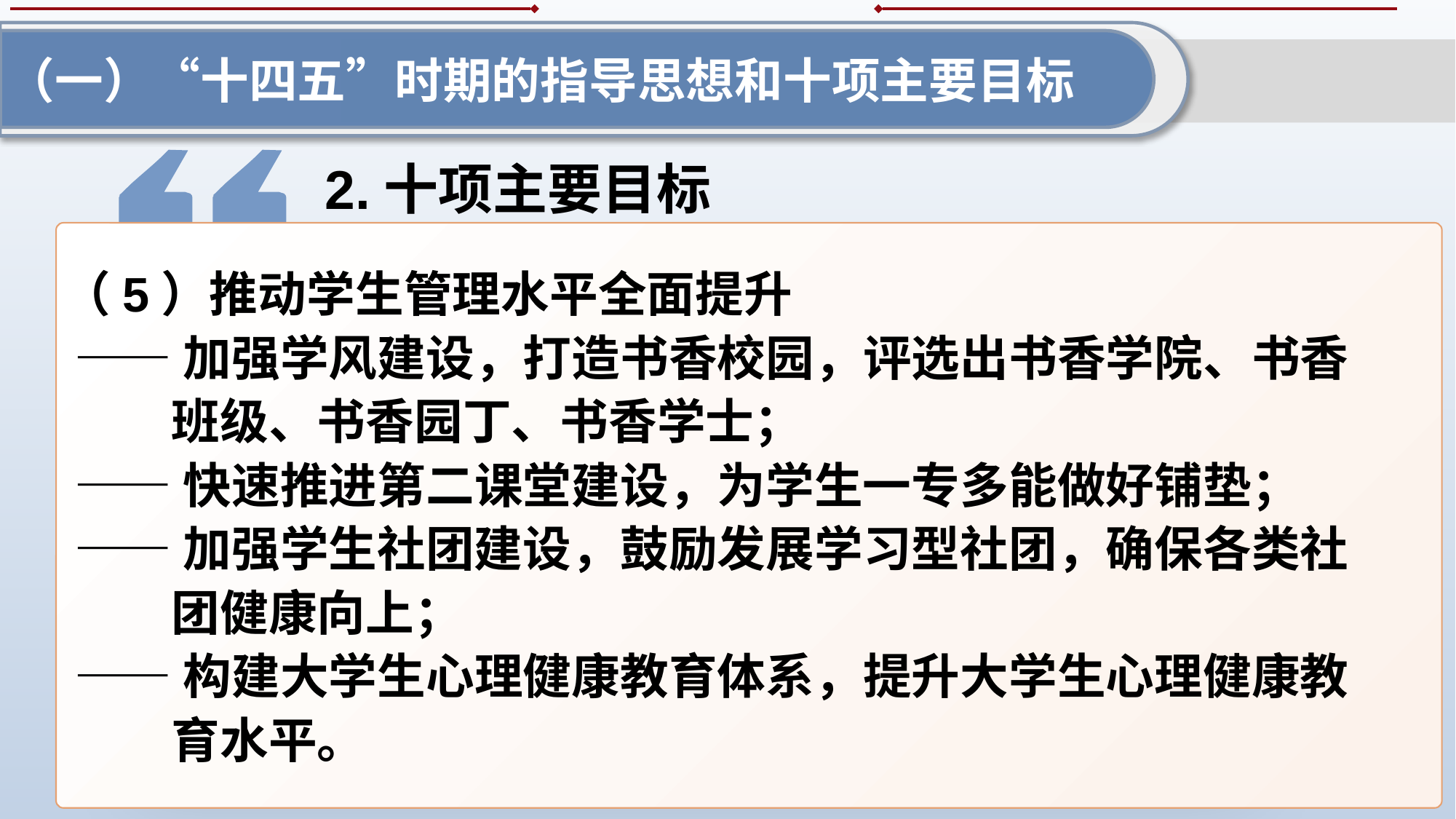

（一）“十四五”时期的指导思想和十项主要目标
2.十项主要目标

（5）推动学生管理水平全面提升
——加强学风建设，打造书香校园，评选出书香学院、书香班级、书香园丁、书香学士；
——快速推进第二课堂建设，为学生一专多能做好铺垫；
——加强学生社团建设，鼓励发展学习型社团，确保各类社团健康向上；
——构建大学生心理健康教育体系，提升大学生心理健康教育水平。